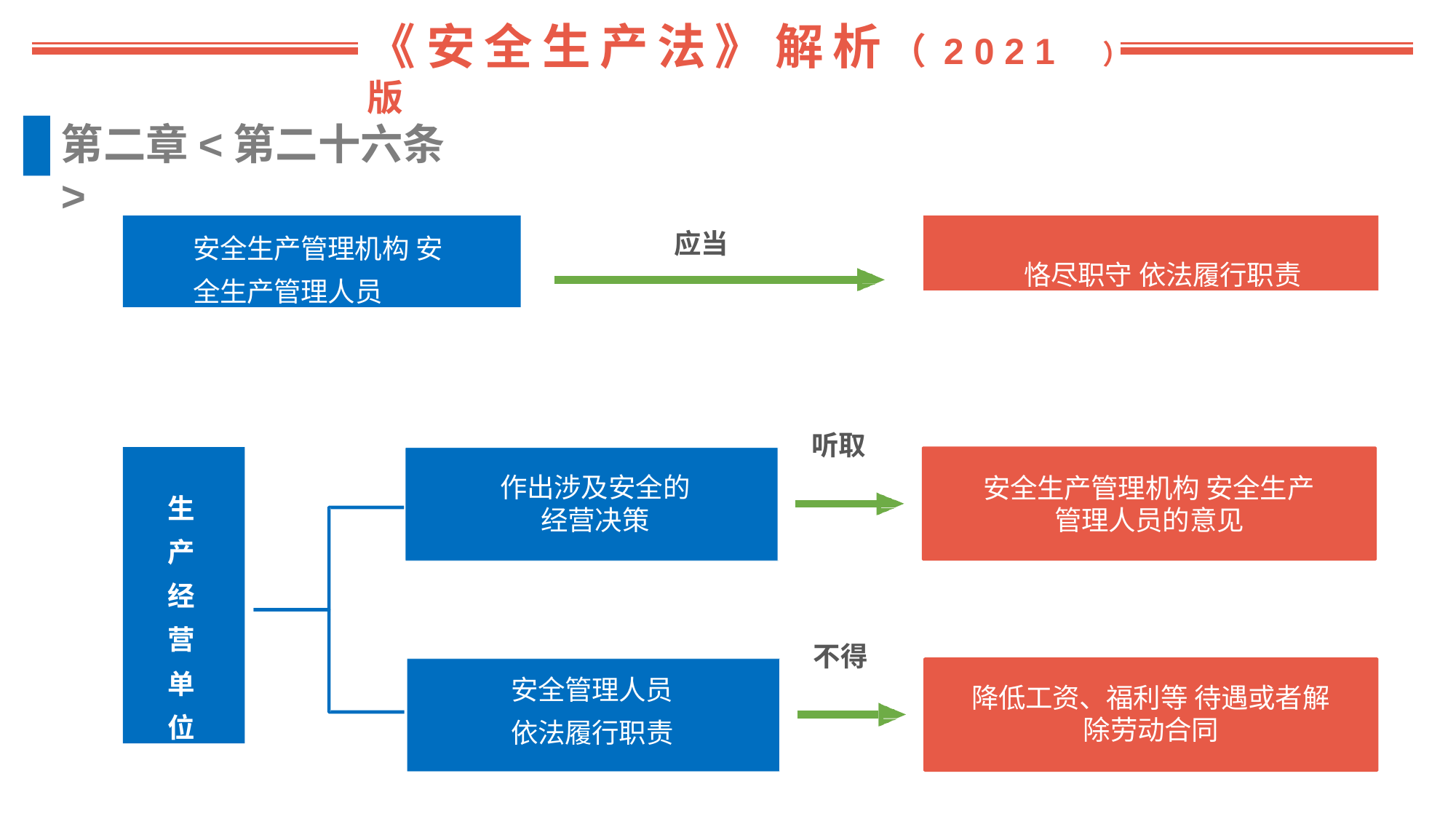

# 《 安全生产法》 解析（ 2 0 2 1 版
）

第二章<第二十六条>
安全生产管理机构 安 全生产管理人员

恪尽职守 依法履行职责
应当

听取

生 产 经 营 单 位

安全生产管理机构 安全生产 管理人员的意见
作出涉及安全的 经营决策

不得

安全管理人员 依法履行职责
降低工资、福利等 待遇或者解 除劳动合同